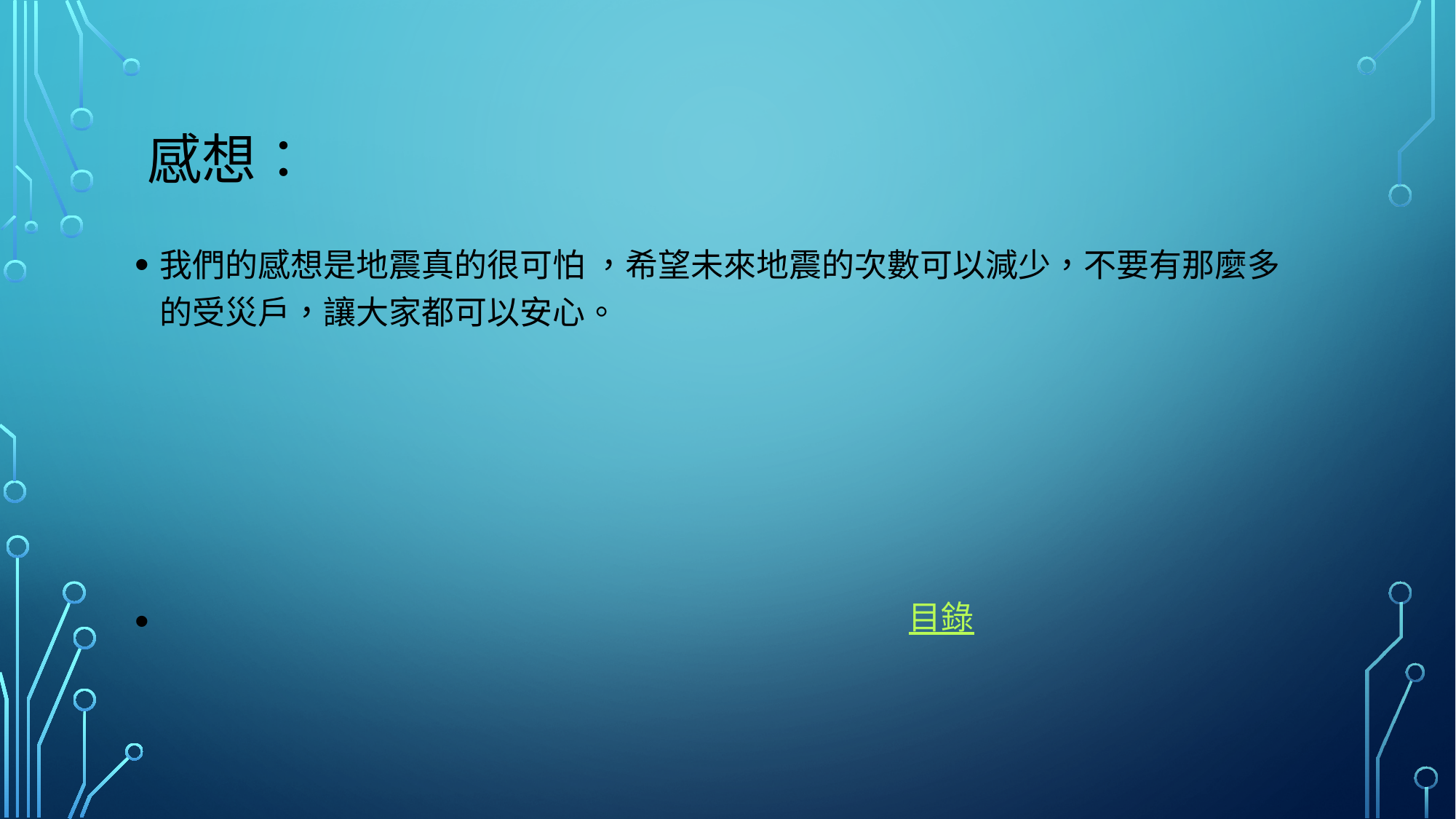

# 感想：
我們的感想是地震真的很可怕 ，希望未來地震的次數可以減少，不要有那麼多的受災戶，讓大家都可以安心。

                                                                                                      目錄